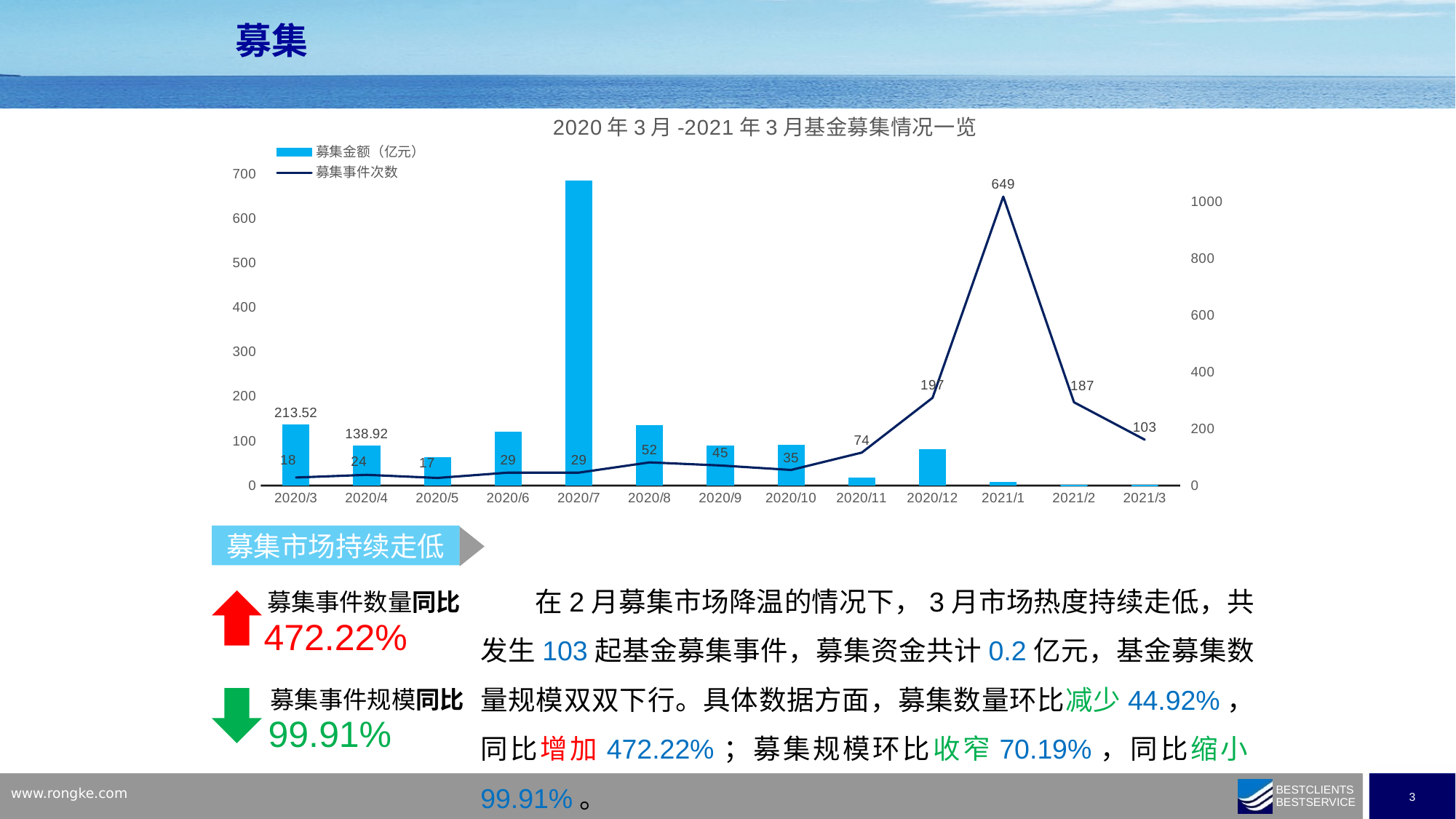

募集

### Chart: 2020年3月-2021年3月基金募集情况一览

| Category | 募集金额（亿元） | 募集事件次数 |
|---|---|---|
| 44256 | 0.2 | 103.0 |
| 44228 | 0.671 | 187.0 |
| 44197 | 11.04 | 649.0 |
| 44166 | 128.028 | 197.0 |
| 44136 | 26.2245 | 74.0 |
| 44105 | 142.45735 | 35.0 |
| 44075 | 138.6101 | 45.0 |
| 44044 | 211.9956 | 52.0 |
| 44013 | 1075.0611 | 29.0 |
| 43983 | 189.514101 | 29.0 |
| 43952 | 98.1031 | 17.0 |
| 43922 | 138.92 | 24.0 |
| 43891 | 213.518 | 18.0 |
募集市场持续走低

在2月募集市场降温的情况下，3月市场热度持续走低，共发生103起基金募集事件，募集资金共计0.2亿元，基金募集数量规模双双下行。具体数据方面，募集数量环比减少44.92%，同比增加472.22%；募集规模环比收窄70.19%，同比缩小99.91%。
募集事件数量同比

472.22%
募集事件规模同比

99.91%